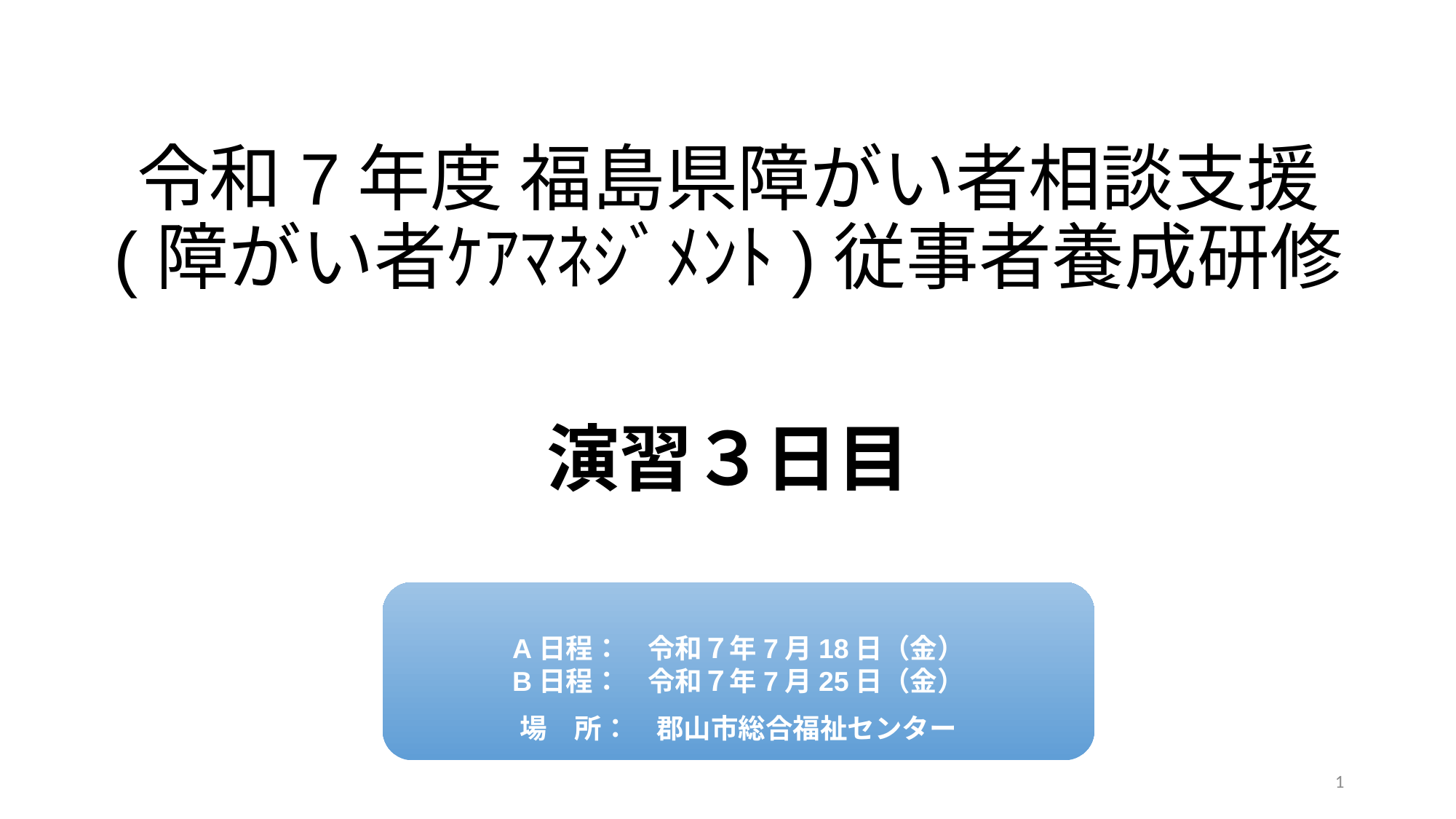

# 令和7年度 福島県障がい者相談支援 (障がい者ｹｱﾏﾈｼﾞﾒﾝﾄ)従事者養成研修
演習３日目

A日程：　令和７年7月18日（金）
B日程：　令和７年7月25日（金）

場　所：　郡山市総合福祉センター

1